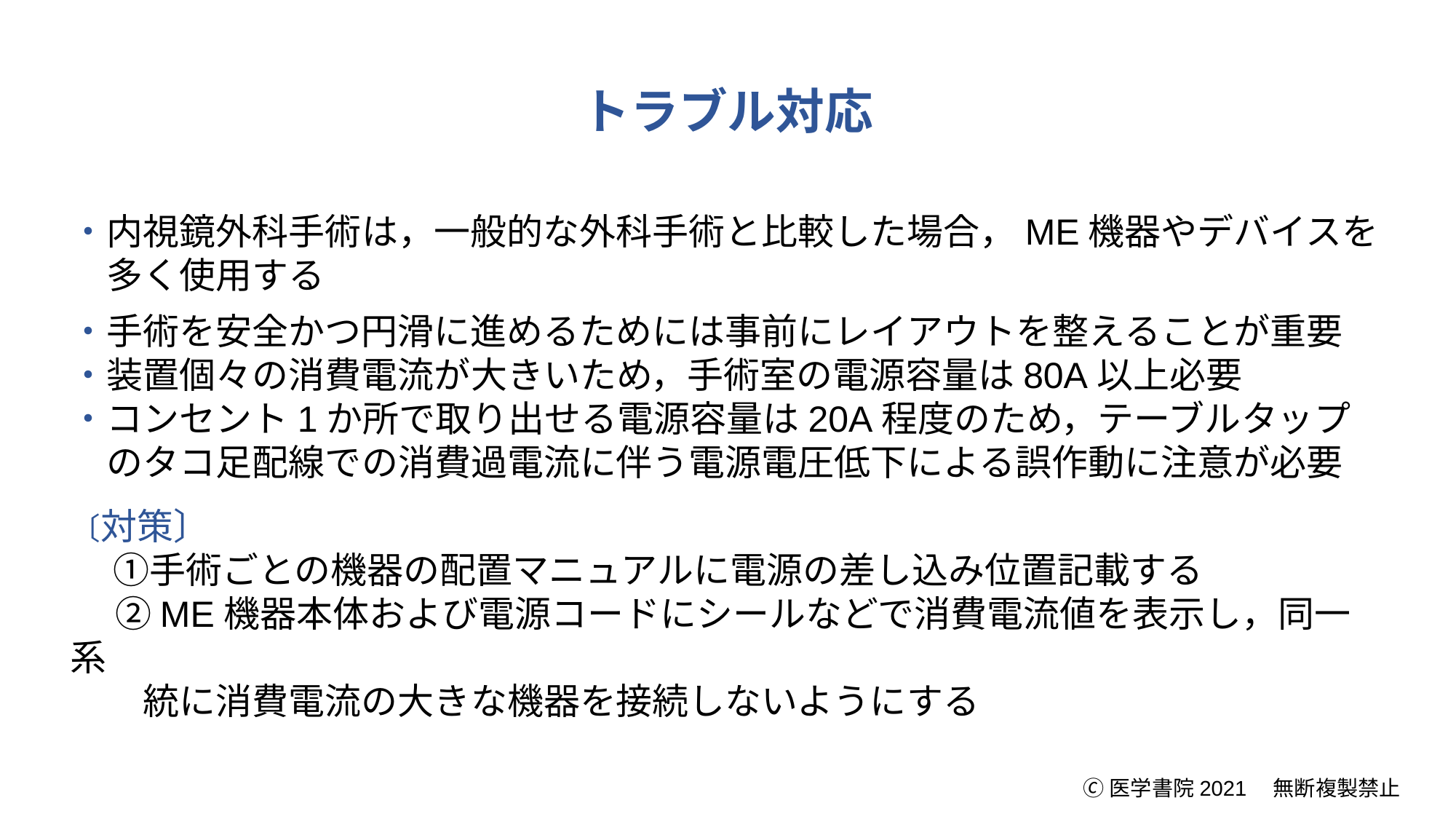

トラブル対応
・内視鏡外科手術は，一般的な外科手術と比較した場合，ME機器やデバイスを
　多く使用する

・手術を安全かつ円滑に進めるためには事前にレイアウトを整えることが重要
・装置個々の消費電流が大きいため，手術室の電源容量は80A以上必要
・コンセント1か所で取り出せる電源容量は20A程度のため，テーブルタップ
　のタコ足配線での消費過電流に伴う電源電圧低下による誤作動に注意が必要

〔対策〕
　 ①手術ごとの機器の配置マニュアルに電源の差し込み位置記載する
　 ②ME機器本体および電源コードにシールなどで消費電流値を表示し，同一系
　　統に消費電流の大きな機器を接続しないようにする
🄫医学書院2021　無断複製禁止